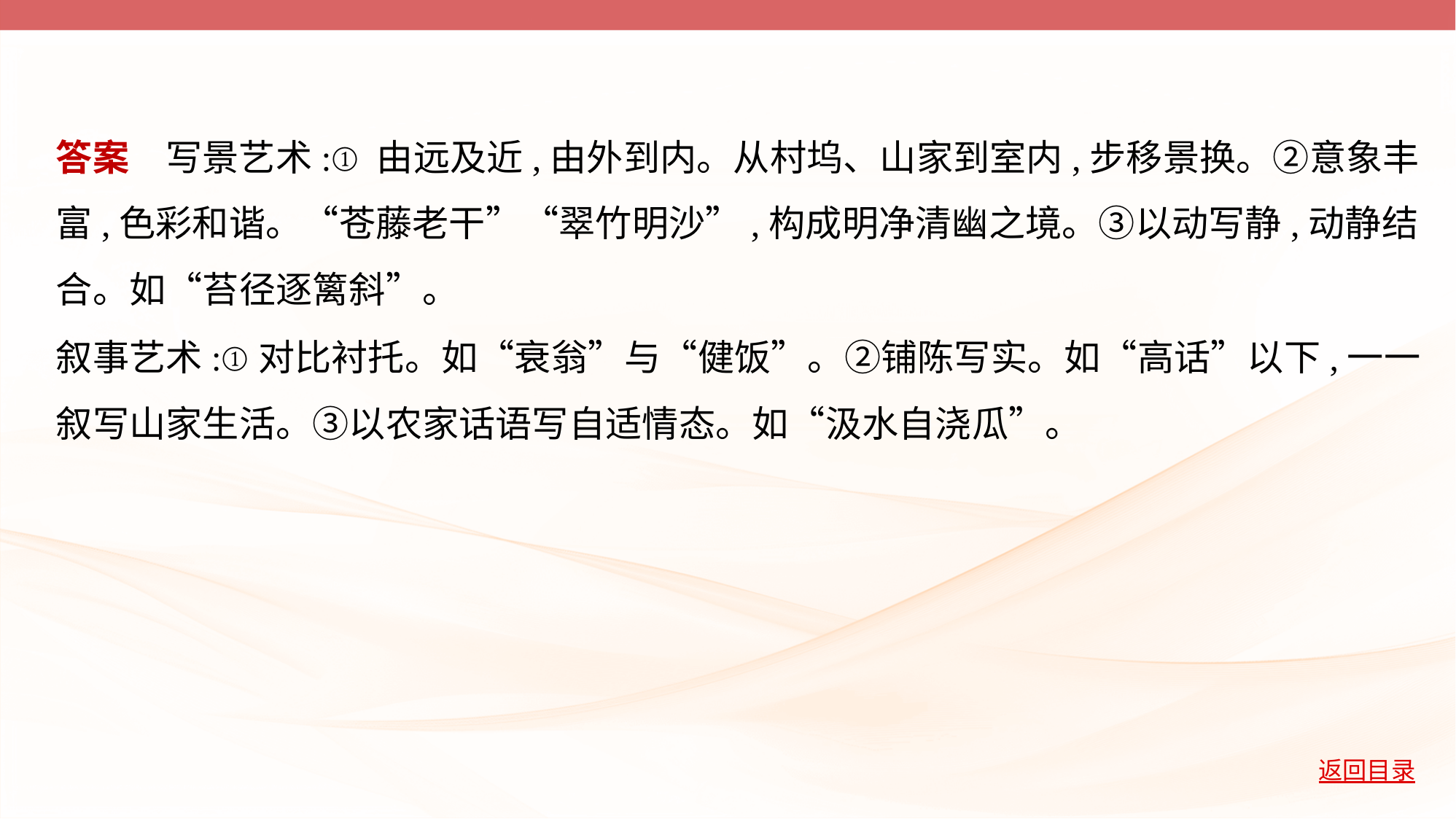

答案　写景艺术:①由远及近,由外到内。从村坞、山家到室内,步移景换。②意象丰
富,色彩和谐。“苍藤老干”“翠竹明沙”,构成明净清幽之境。③以动写静,动静结
合。如“苔径逐篱斜”。
叙事艺术:①对比衬托。如“衰翁”与“健饭”。②铺陈写实。如“高话”以下,一一
叙写山家生活。③以农家话语写自适情态。如“汲水自浇瓜”。